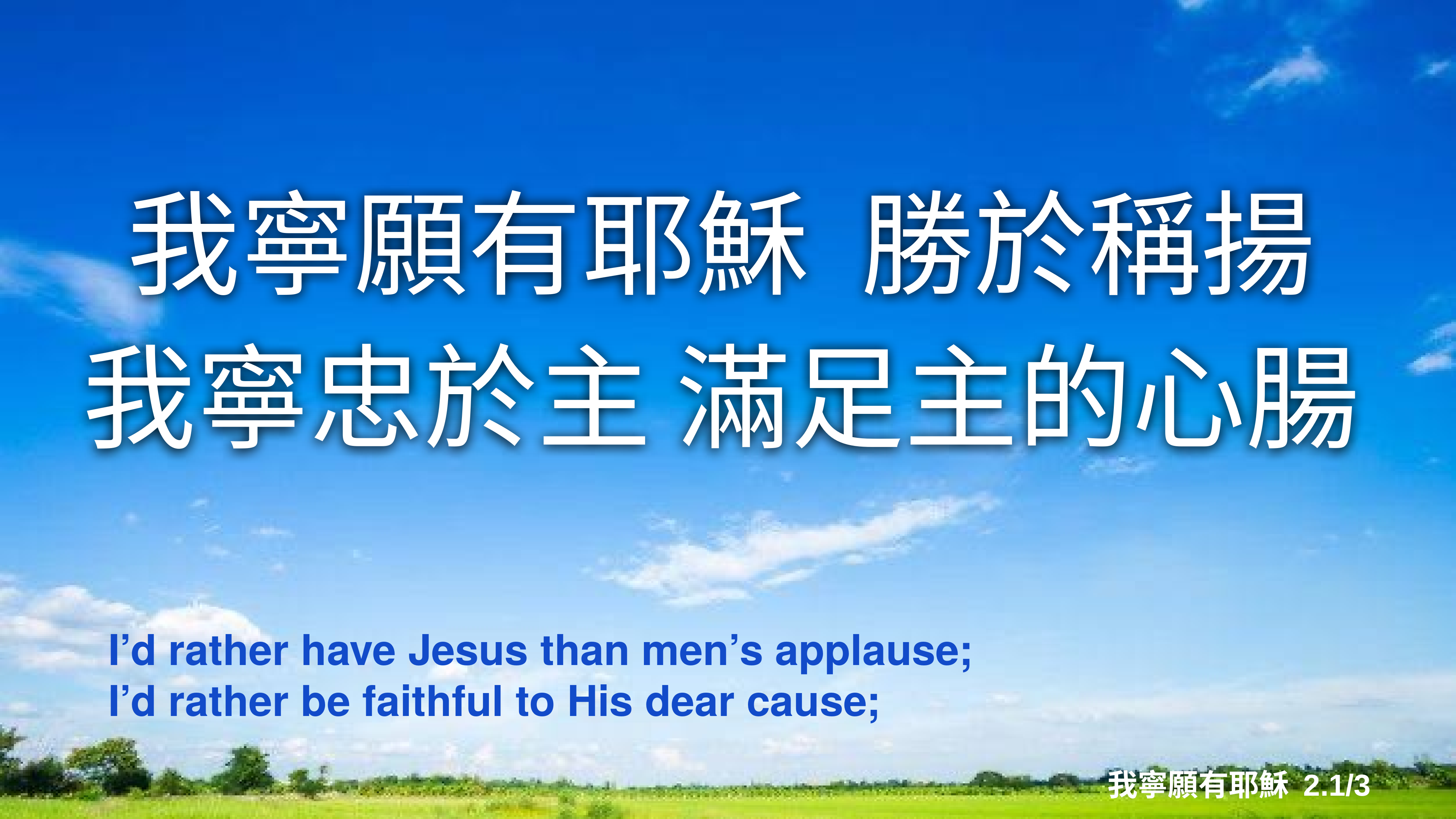

我寧願有耶穌  勝於稱揚
我寧忠於主 滿足主的心腸
I’d rather have Jesus than men’s applause;
I’d rather be faithful to His dear cause;
我寧願有耶穌 2.1/3